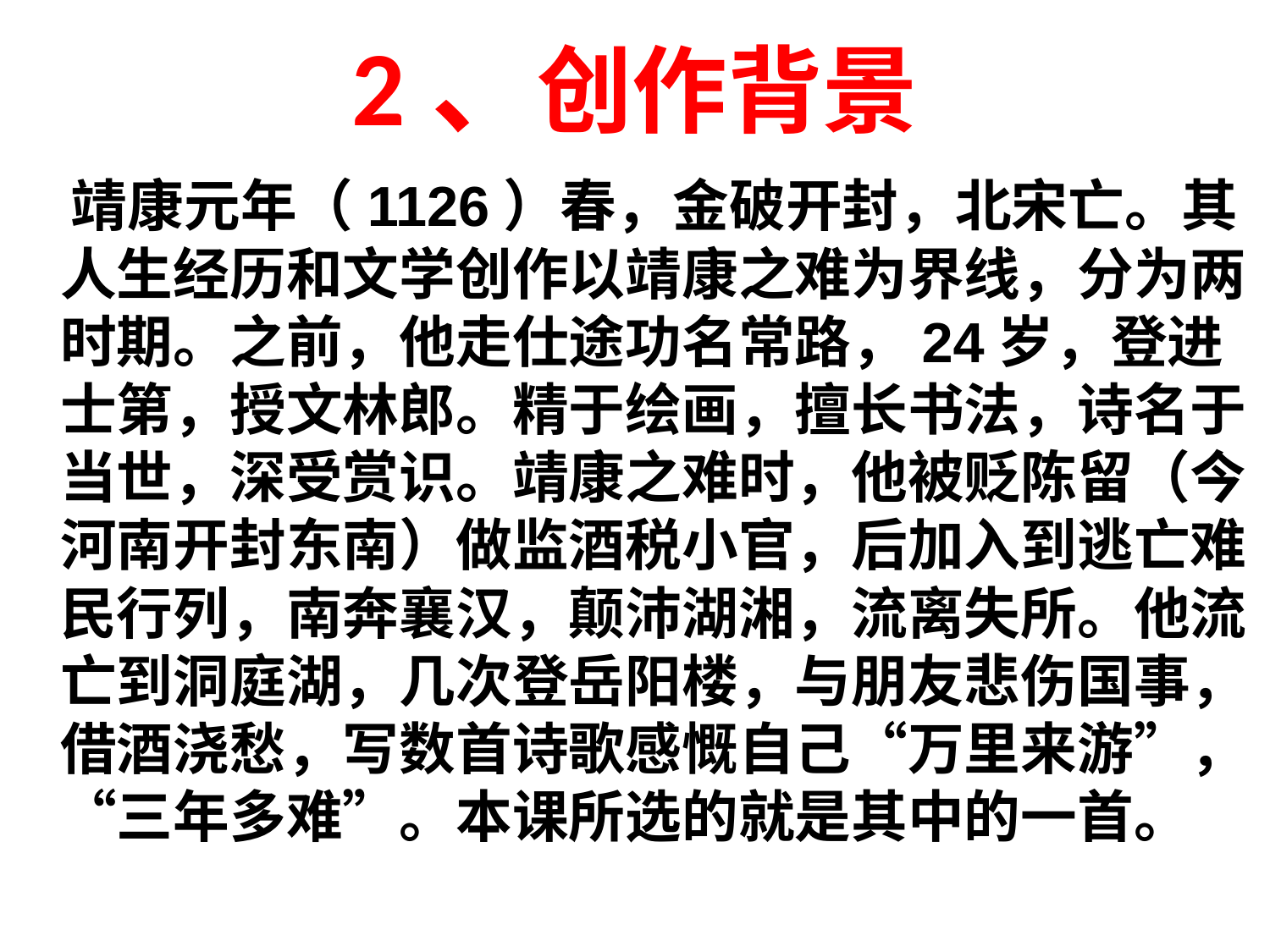

# 2、创作背景
   靖康元年（1126）春，金破开封，北宋亡。其人生经历和文学创作以靖康之难为界线，分为两时期。之前，他走仕途功名常路，24岁，登进士第，授文林郎。精于绘画，擅长书法，诗名于当世，深受赏识。靖康之难时，他被贬陈留（今河南开封东南）做监酒税小官，后加入到逃亡难民行列，南奔襄汉，颠沛湖湘，流离失所。他流亡到洞庭湖，几次登岳阳楼，与朋友悲伤国事，借酒浇愁，写数首诗歌感慨自己“万里来游”，“三年多难”。本课所选的就是其中的一首。